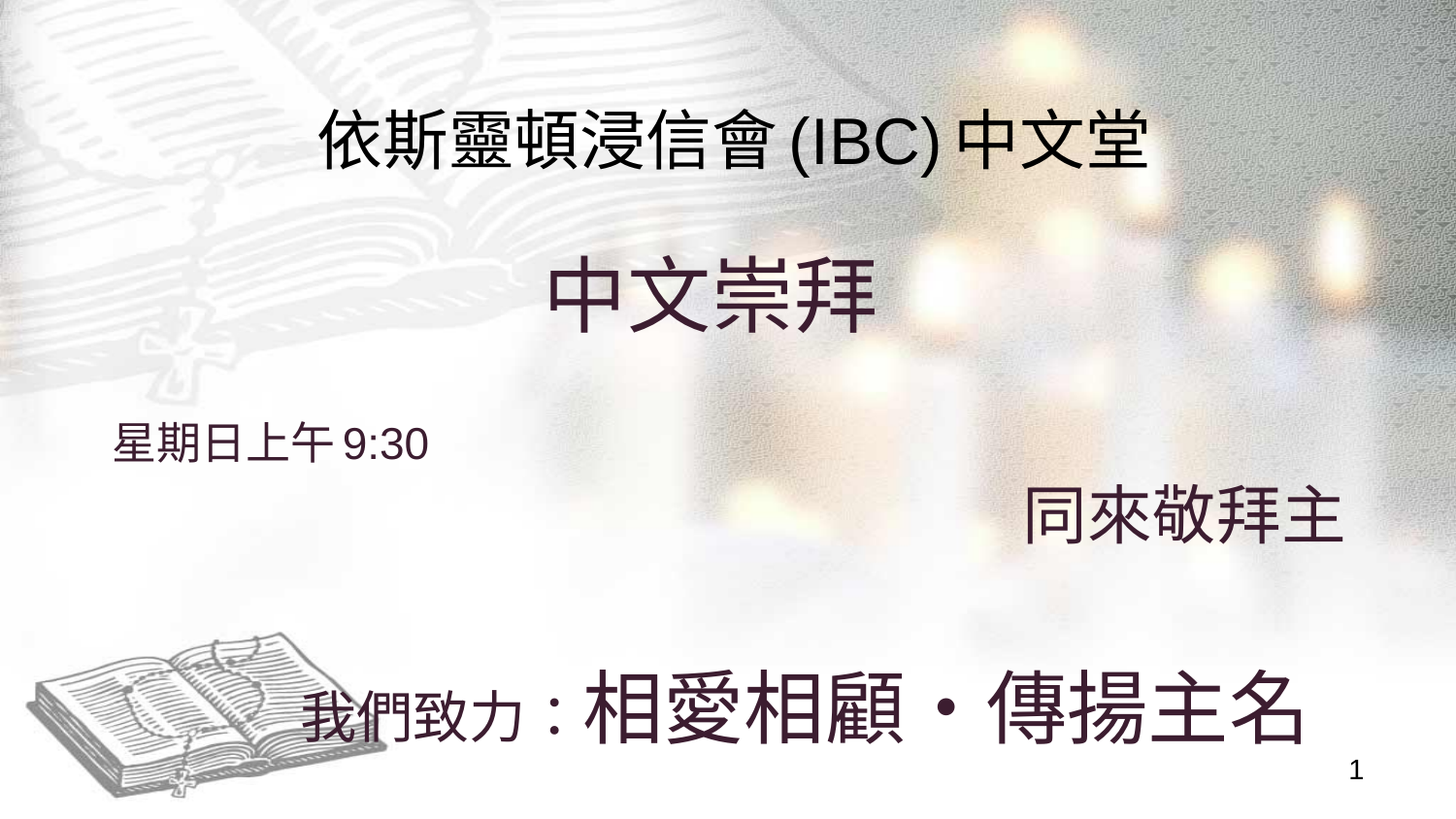

# 依斯靈頓浸信會(IBC)中文堂
中文崇拜

星期日上午9:30
同來敬拜主
我們致力：相愛相顧‧傳揚主名
1